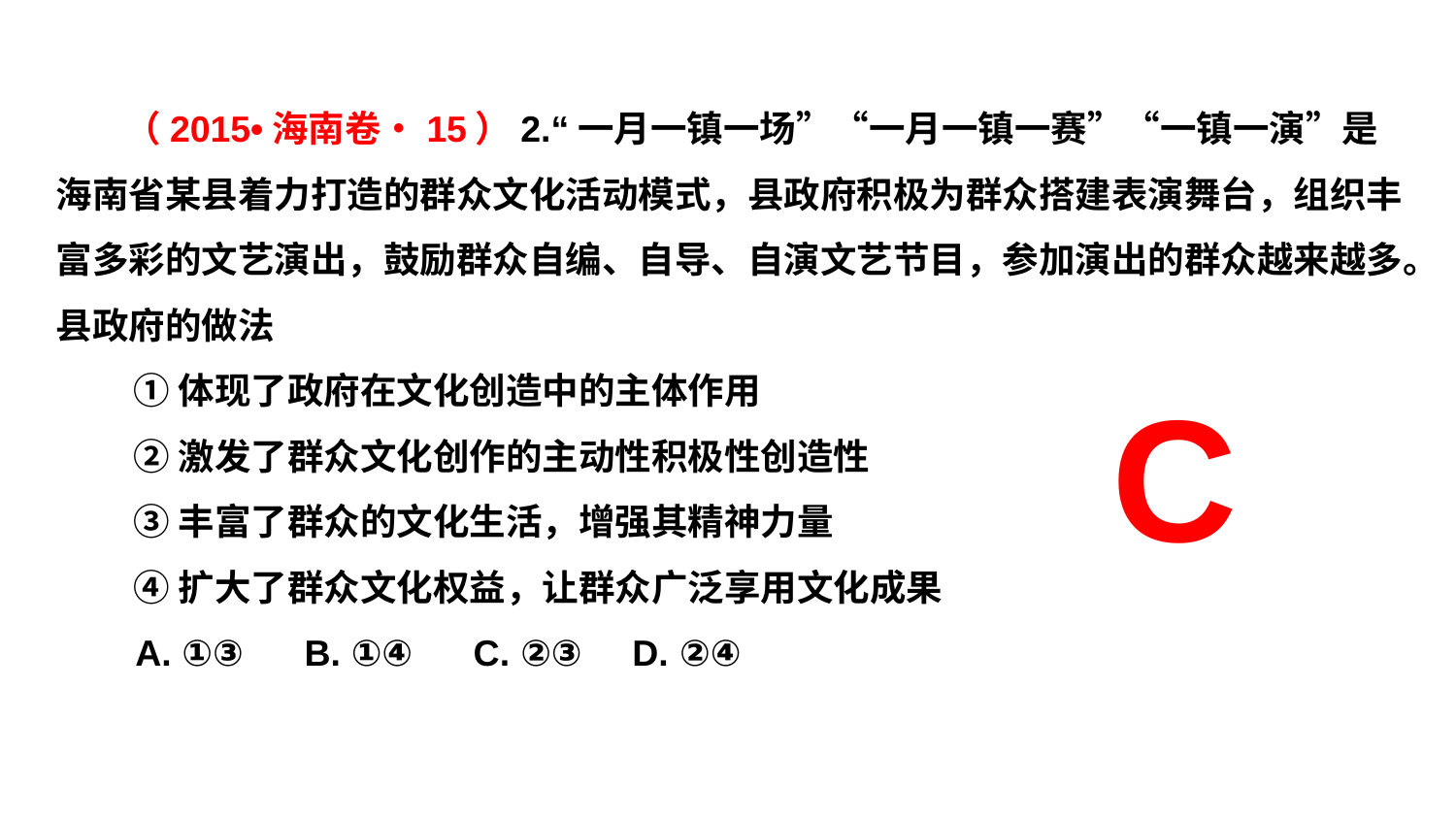

（2015•海南卷•15）2.“一月一镇一场”“一月一镇一赛”“一镇一演”是海南省某县着力打造的群众文化活动模式，县政府积极为群众搭建表演舞台，组织丰富多彩的文艺演出，鼓励群众自编、自导、自演文艺节目，参加演出的群众越来越多。县政府的做法
 ①体现了政府在文化创造中的主体作用
 ②激发了群众文化创作的主动性积极性创造性
 ③丰富了群众的文化生活，增强其精神力量
 ④扩大了群众文化权益，让群众广泛享用文化成果
 A. ①③      B. ①④      C. ②③     D. ②④
C